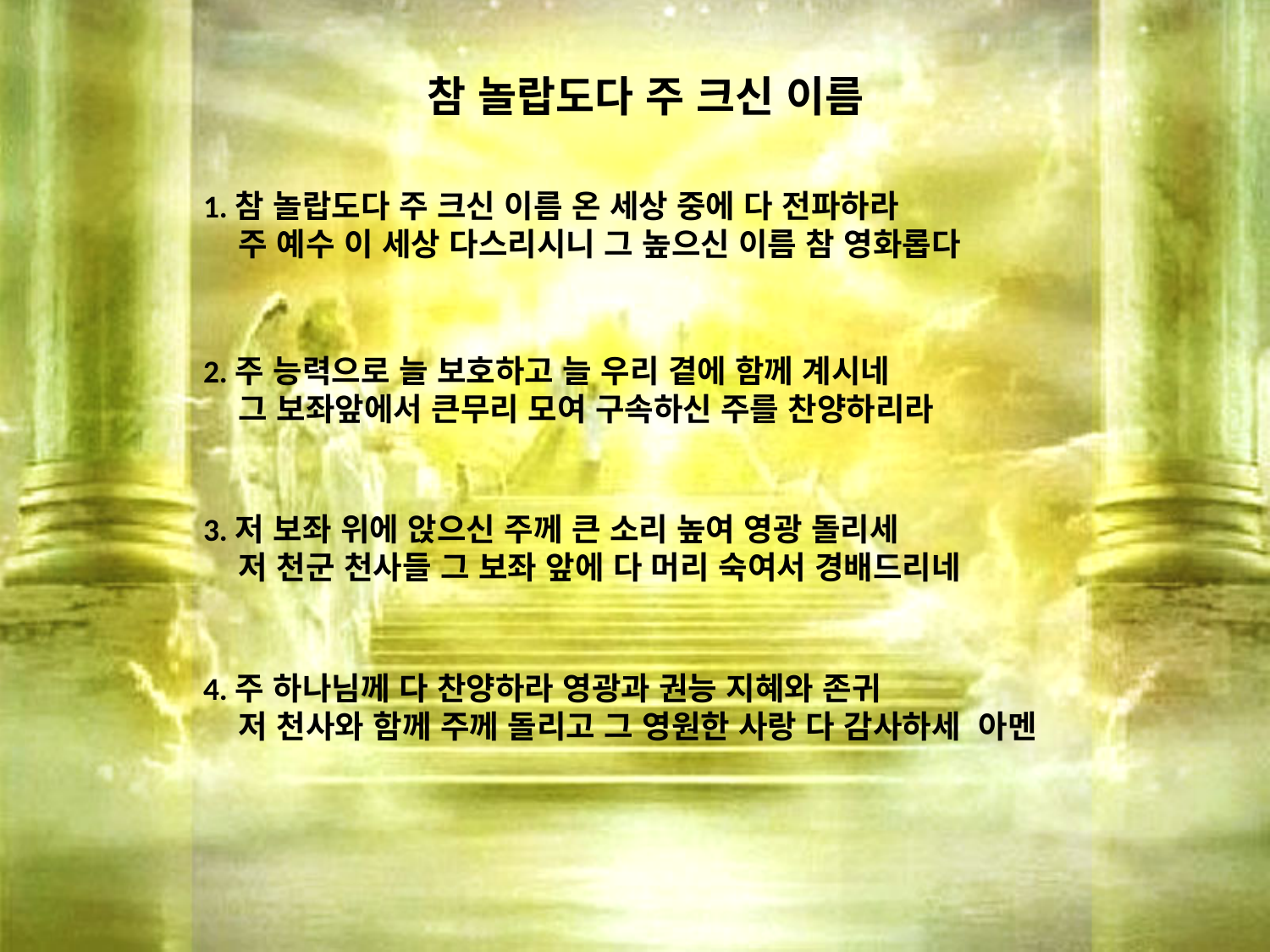

# 참 놀랍도다 주 크신 이름
1.참 놀랍도다 주 크신 이름 온 세상 중에 다 전파하라
    주 예수 이 세상 다스리시니 그 높으신 이름 참 영화롭다

2.주 능력으로 늘 보호하고 늘 우리 곁에 함께 계시네
    그 보좌앞에서 큰무리 모여 구속하신 주를 찬양하리라
3.저 보좌 위에 앉으신 주께 큰 소리 높여 영광 돌리세
    저 천군 천사들 그 보좌 앞에 다 머리 숙여서 경배드리네
4.주 하나님께 다 찬양하라 영광과 권능 지혜와 존귀
    저 천사와 함께 주께 돌리고 그 영원한 사랑 다 감사하세  아멘